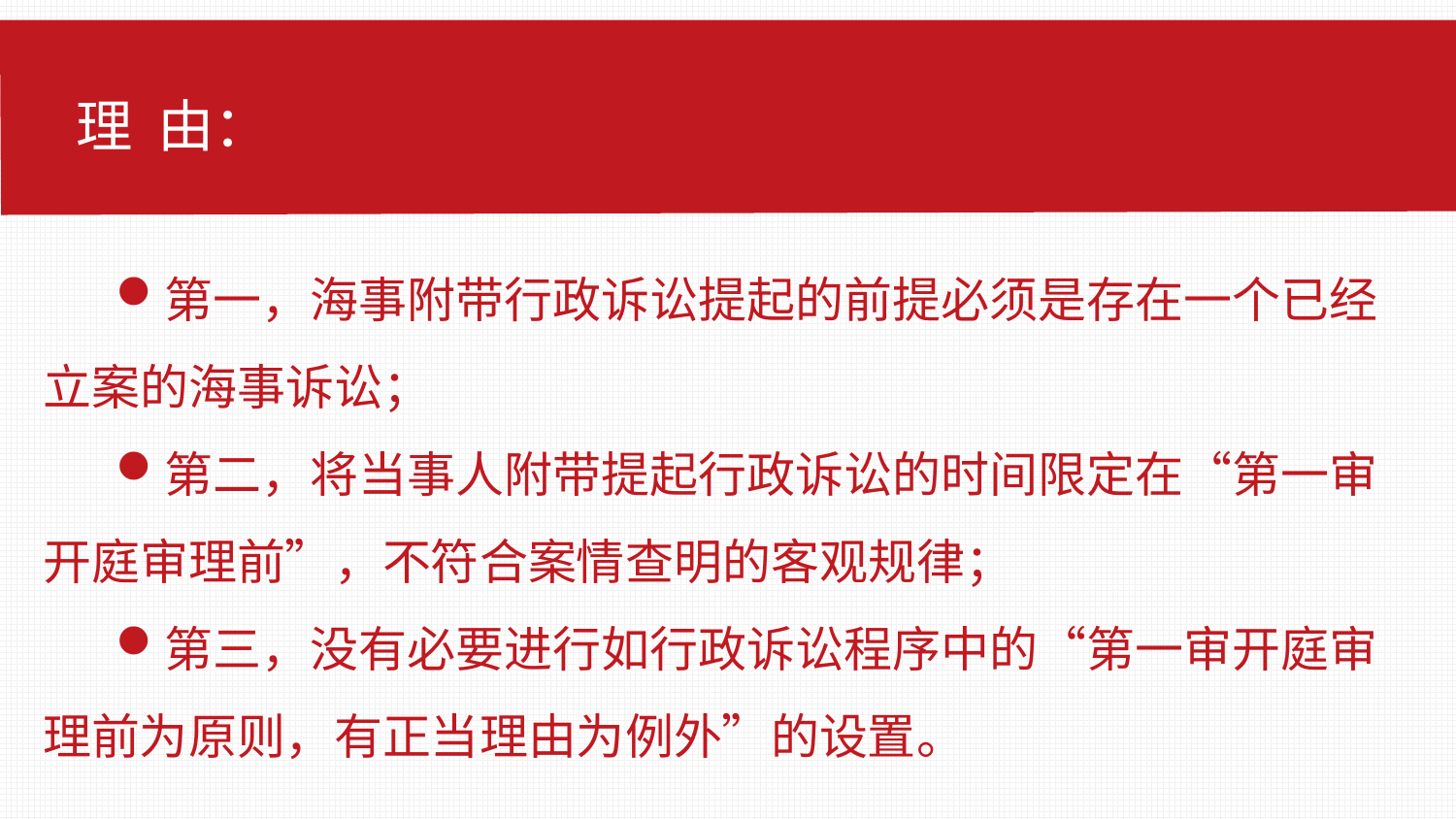

理  由：
第一，海事附带行政诉讼提起的前提必须是存在一个已经立案的海事诉讼；
第二，将当事人附带提起行政诉讼的时间限定在“第一审开庭审理前”，不符合案情查明的客观规律；
第三，没有必要进行如行政诉讼程序中的“第一审开庭审理前为原则，有正当理由为例外”的设置。